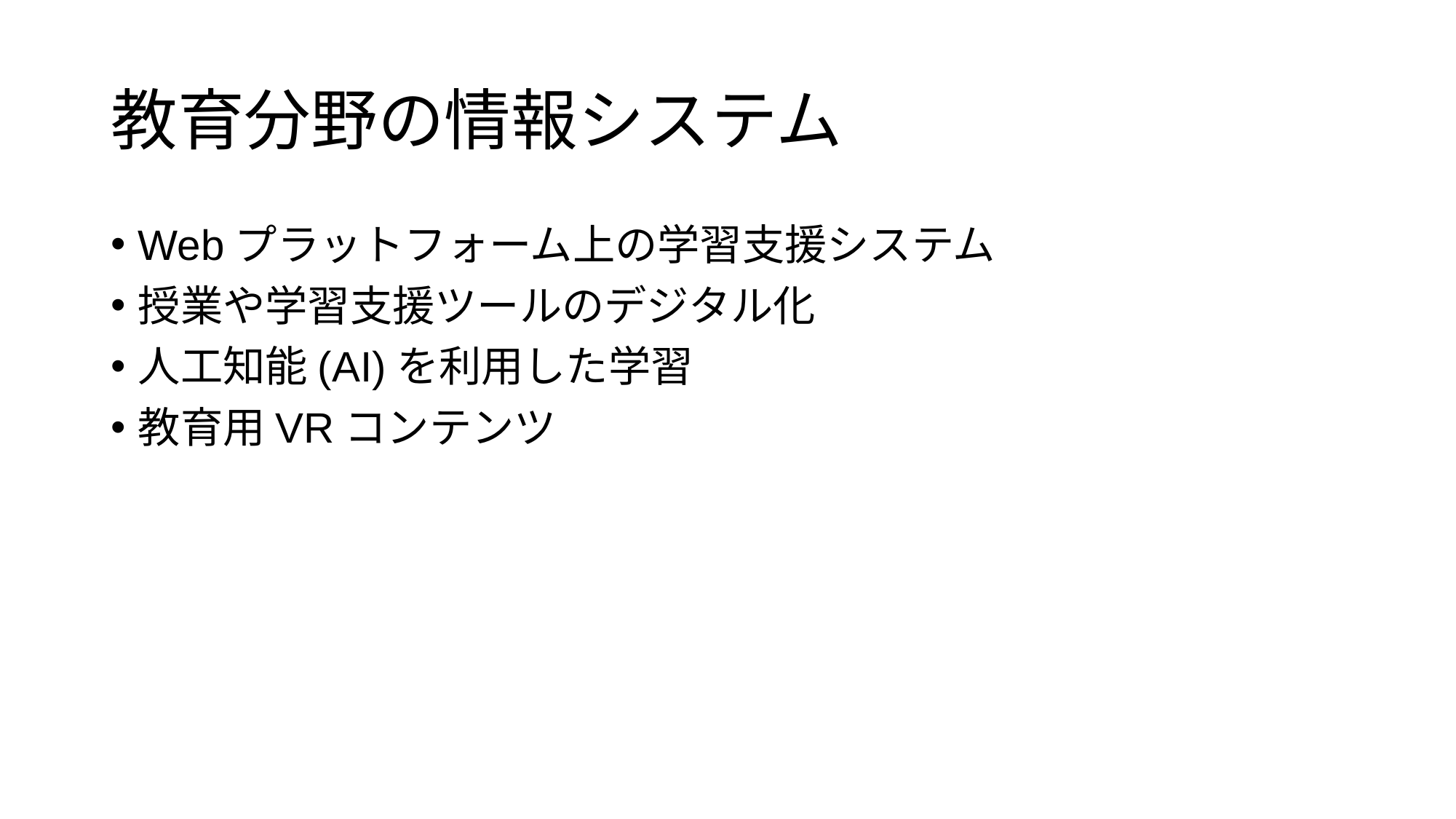

# 教育分野の情報システム
Webプラットフォーム上の学習支援システム
授業や学習支援ツールのデジタル化
人工知能(AI)を利用した学習
教育用VRコンテンツ